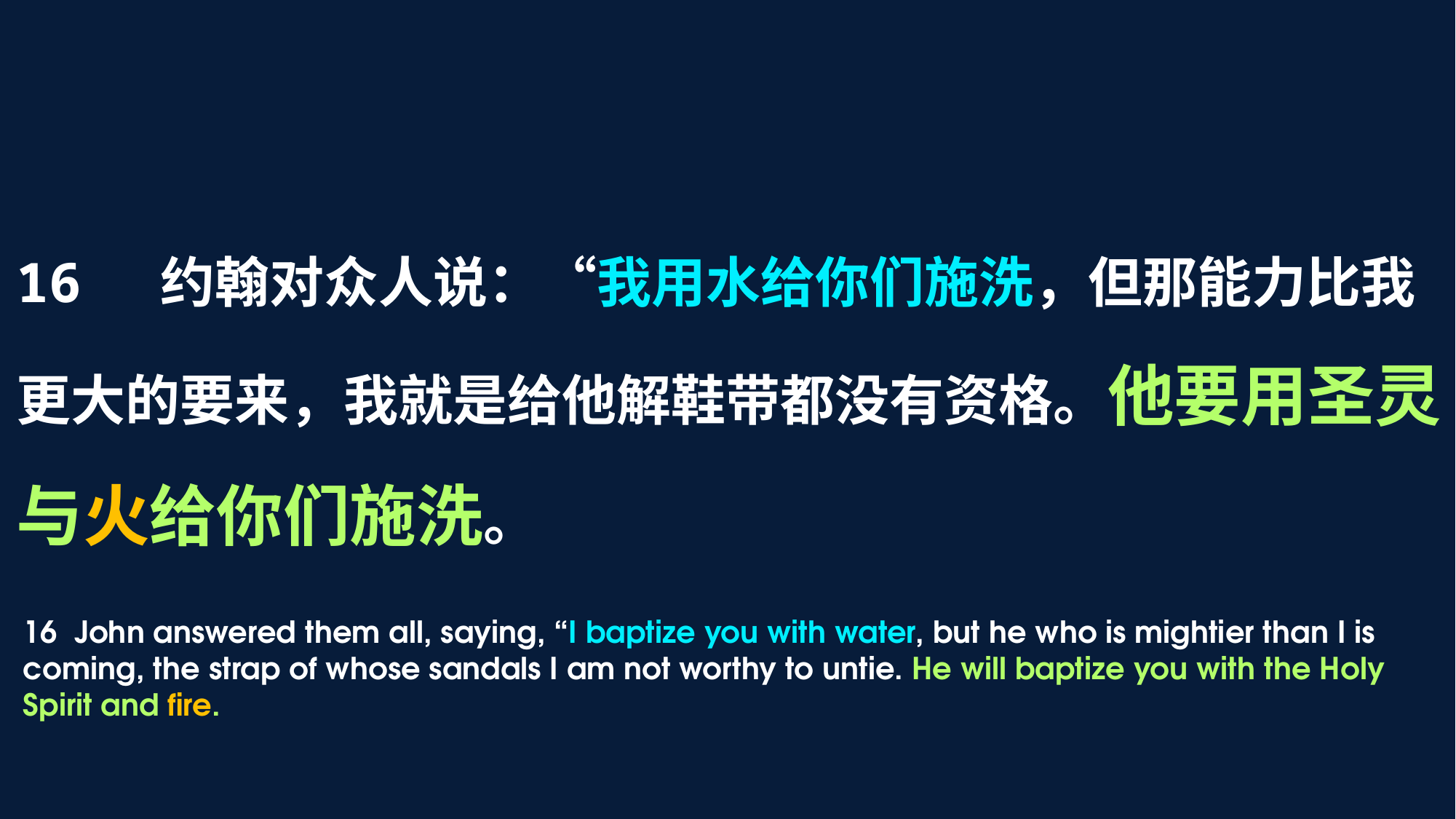

16  约翰对众人说：“我用水给你们施洗，但那能力比我更大的要来，我就是给他解鞋带都没有资格。他要用圣灵与火给你们施洗。
16  John answered them all, saying, “I baptize you with water, but he who is mightier than I is coming, the strap of whose sandals I am not worthy to untie. He will baptize you with the Holy Spirit and fire.